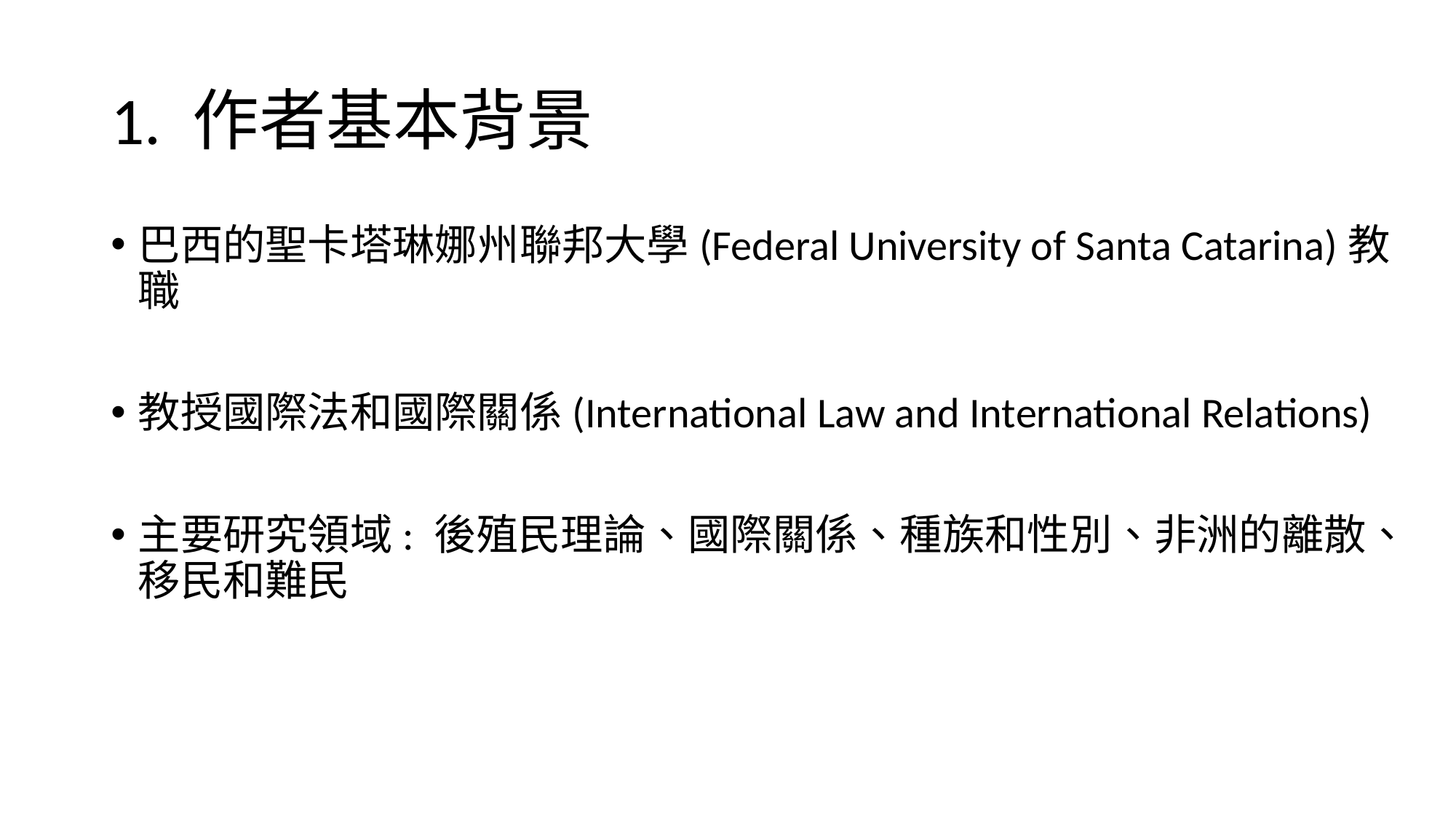

# 1. 作者基本背景
巴西的聖卡塔琳娜州聯邦大學(Federal University of Santa Catarina)教職

教授國際法和國際關係(International Law and International Relations)

主要研究領域: 後殖民理論、國際關係、種族和性別、非洲的離散、移民和難民